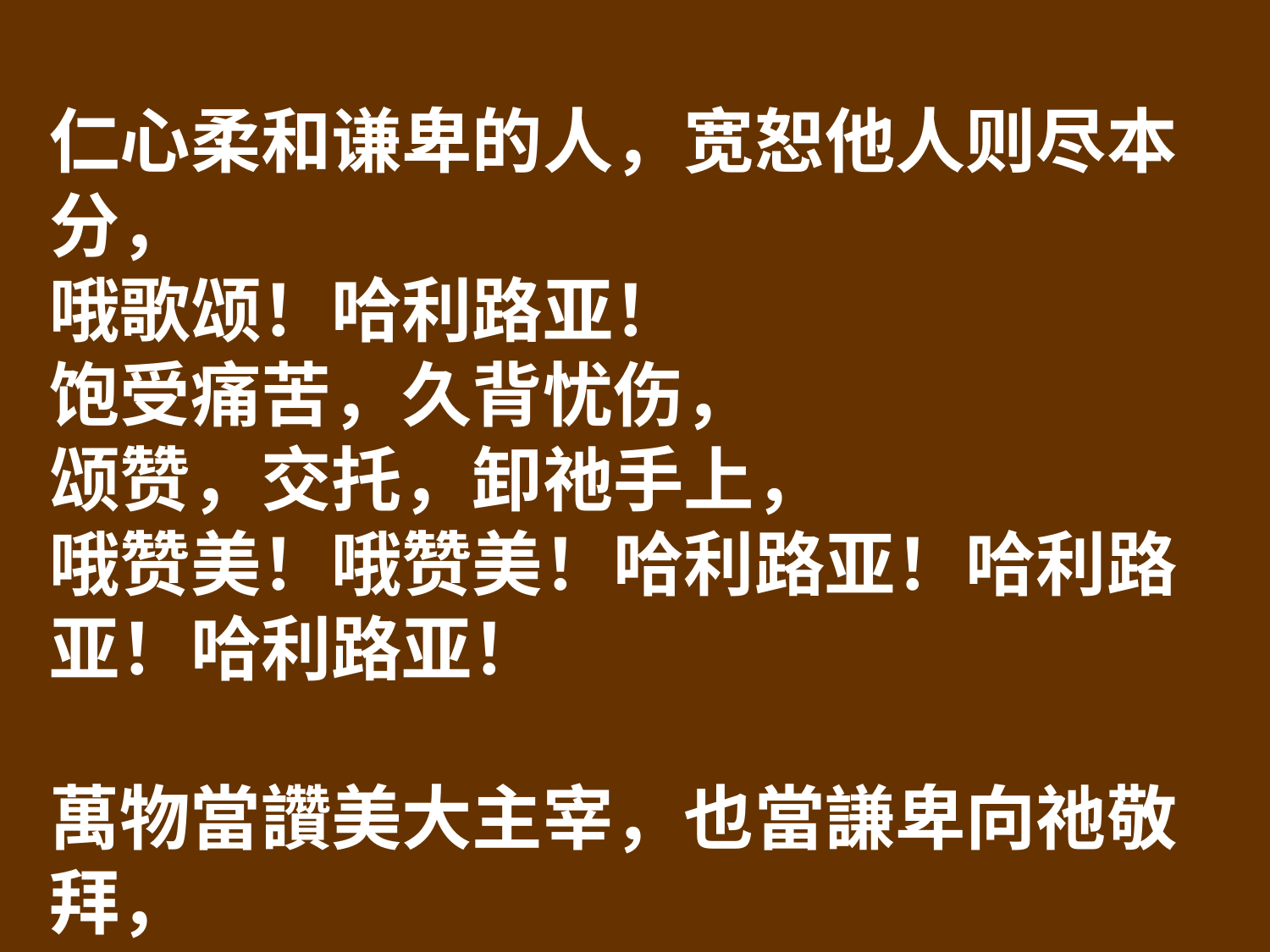

仁心柔和谦卑的人，宽恕他人则尽本分，
哦歌颂！哈利路亚！
饱受痛苦，久背忧伤，
颂赞，交托，卸祂手上，
哦赞美！哦赞美！哈利路亚！哈利路亚！哈利路亚！

萬物當讚美大主宰，也當謙卑向祂敬拜，
讚美真神，哈利路亞！
讚美聖父聖子聖靈，高聲讚美三一神明，
讚美真神！讚美真神！哈利路亞！哈利路亞！哈利路亞！